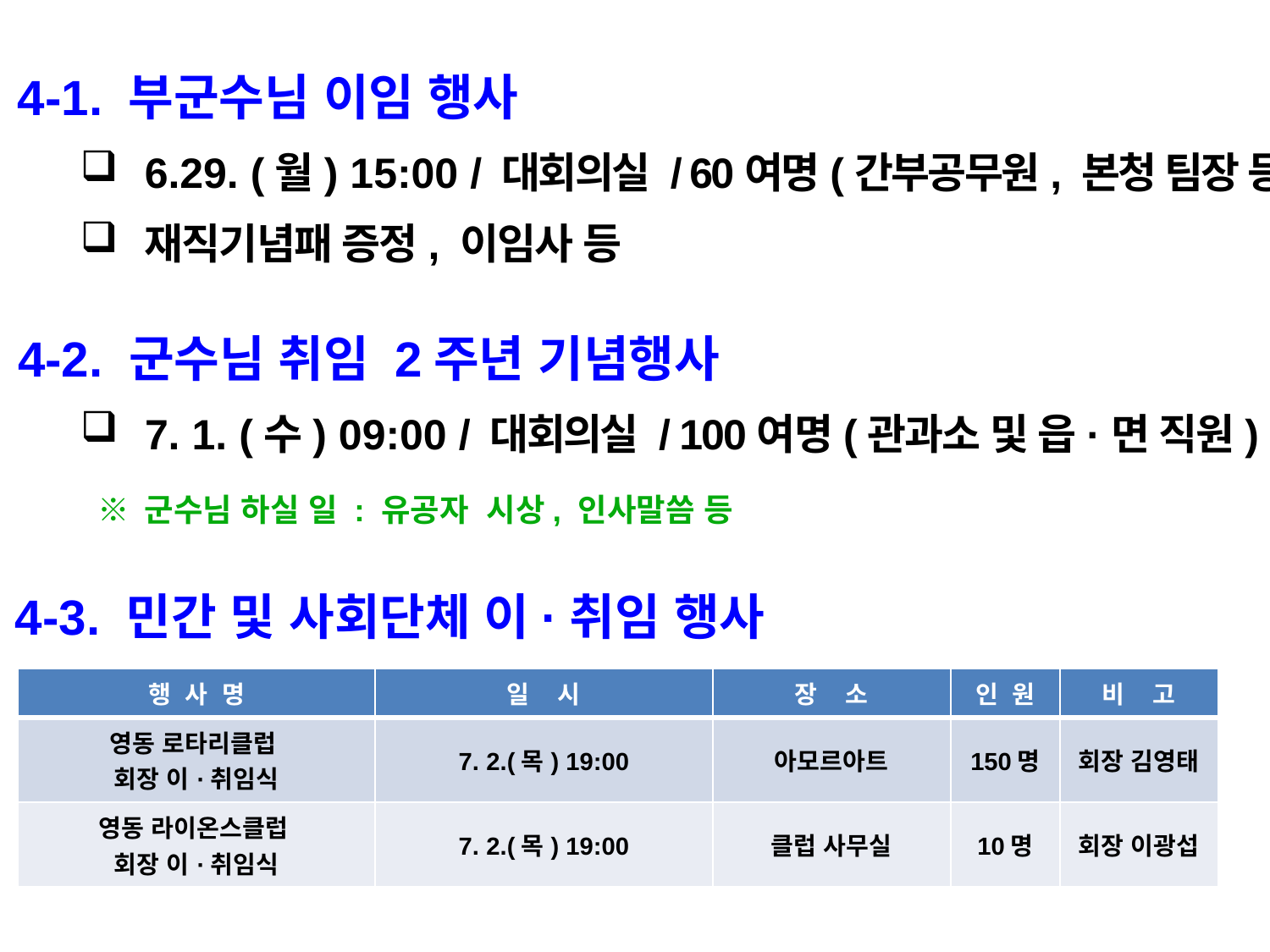

4-1. 부군수님 이임 행사
6.29. (월) 15:00 / 대회의실 / 60여명(간부공무원, 본청 팀장 등)
재직기념패 증정, 이임사 등
4-2. 군수님 취임 2주년 기념행사
7. 1. (수) 09:00 / 대회의실 / 100여명(관과소 및 읍·면 직원)
 ※ 군수님 하실 일 : 유공자  시상, 인사말씀 등
 4-3. 민간 및 사회단체 이·취임 행사
| 행 사 명 | 일 시 | 장 소 | 인 원 | 비 고 |
| --- | --- | --- | --- | --- |
| 영동 로타리클럽 회장 이·취임식 | 7. 2.(목) 19:00 | 아모르아트 | 150명 | 회장 김영태 |
| 영동 라이온스클럽 회장 이·취임식 | 7. 2.(목) 19:00 | 클럽 사무실 | 10명 | 회장 이광섭 |